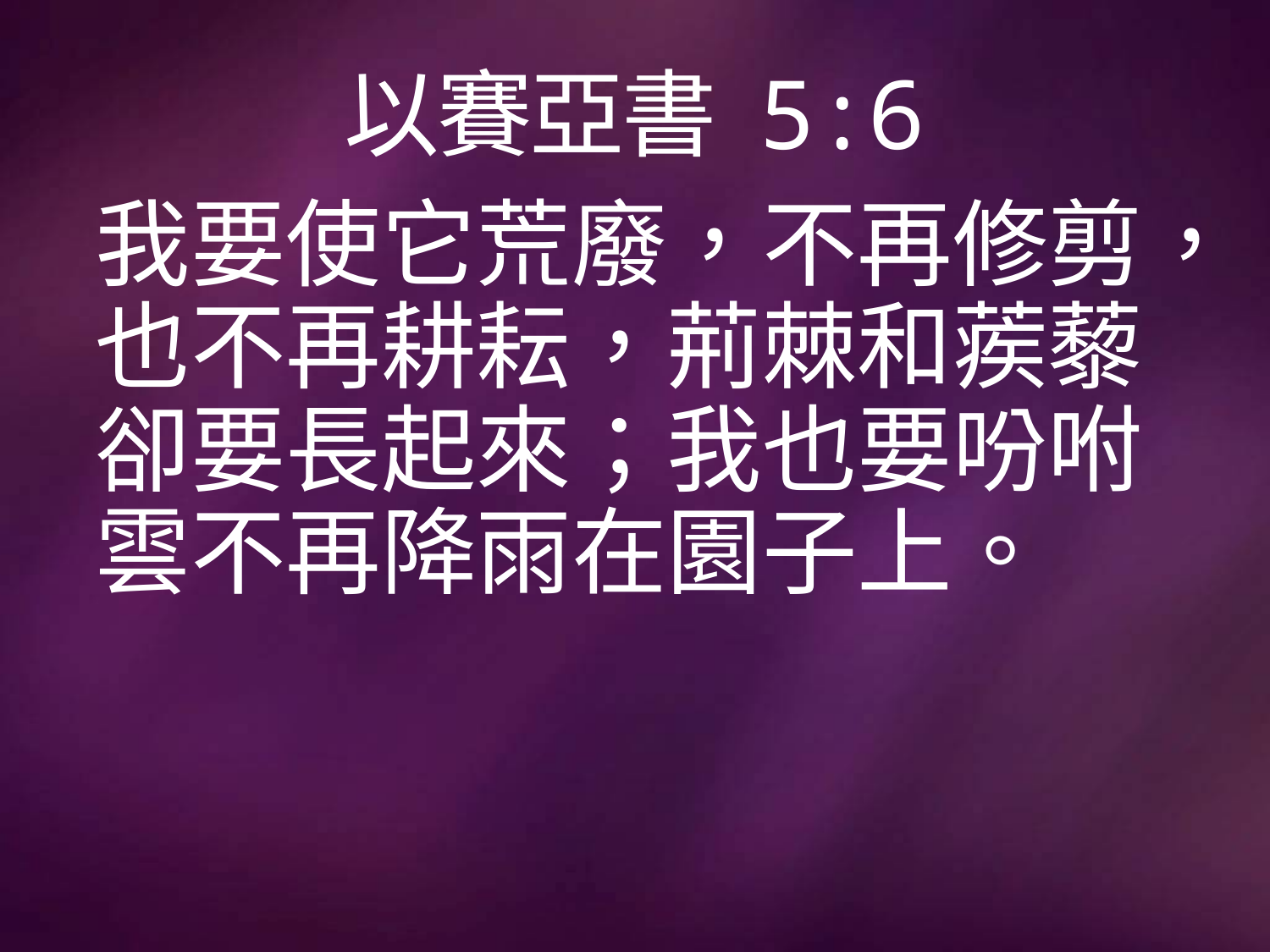

# 以賽亞書 5:6
我要使它荒廢，不再修剪，也不再耕耘，荊棘和蒺藜卻要長起來；我也要吩咐雲不再降雨在園子上。